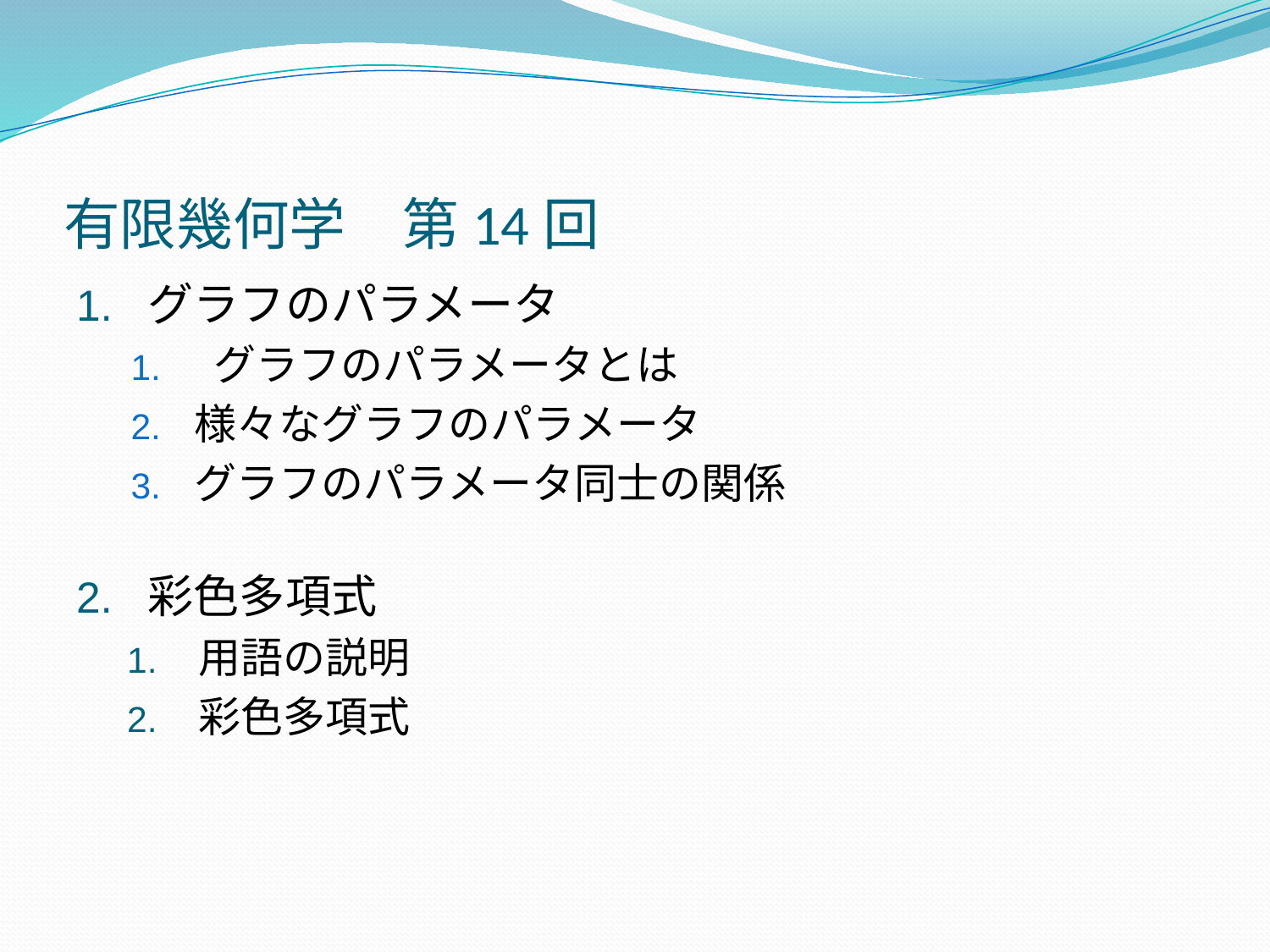

# 有限幾何学　第14回
グラフのパラメータ
 グラフのパラメータとは
様々なグラフのパラメータ
グラフのパラメータ同士の関係
彩色多項式
用語の説明
彩色多項式